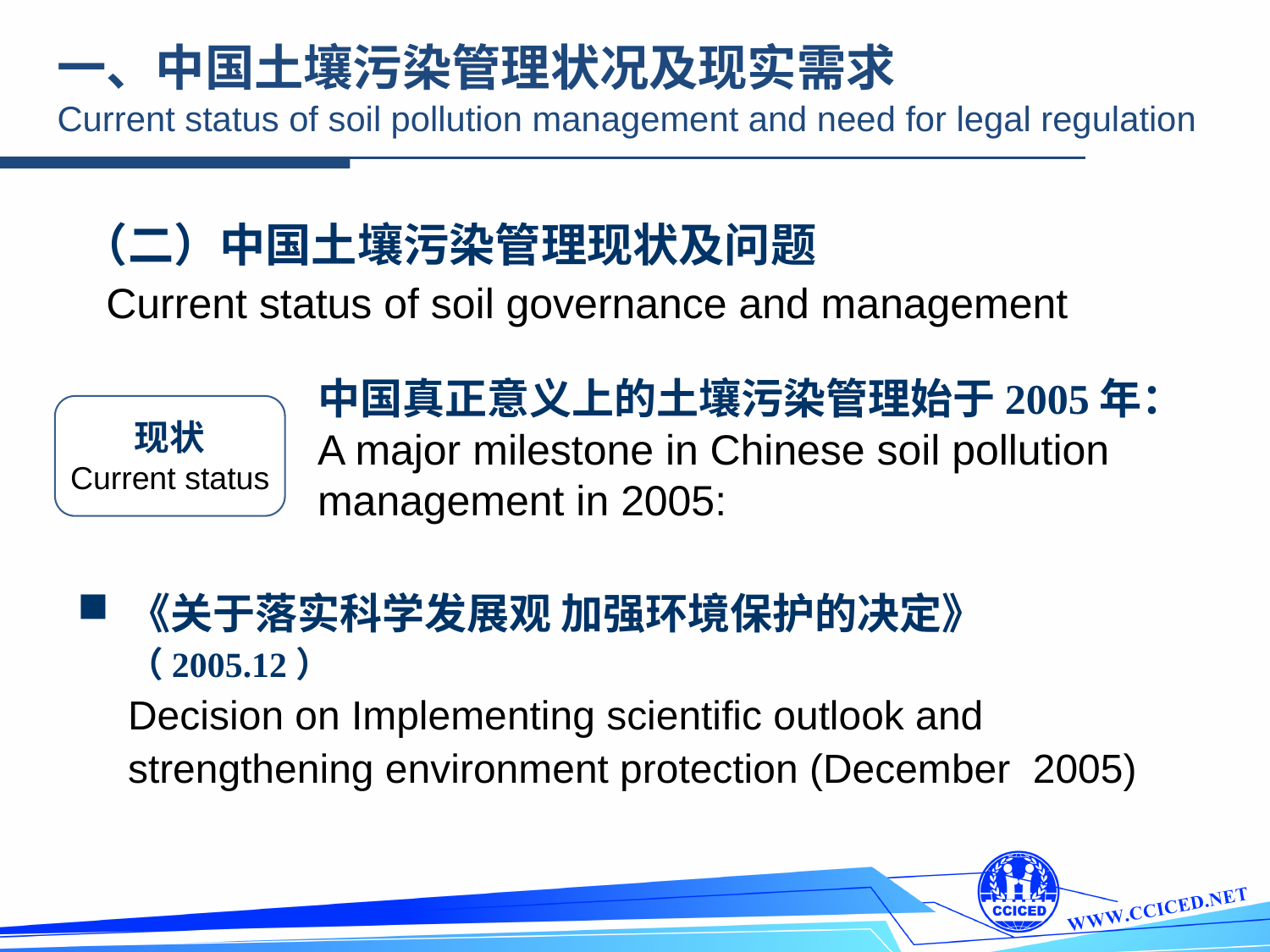

一、中国土壤污染管理状况及现实需求
Current status of soil pollution management and need for legal regulation
（二）中国土壤污染管理现状及问题
Current status of soil governance and management
中国真正意义上的土壤污染管理始于2005年：
A major milestone in Chinese soil pollution management in 2005:
现状
Current status
《关于落实科学发展观 加强环境保护的决定》（2005.12）
Decision on Implementing scientific outlook and strengthening environment protection (December  2005)